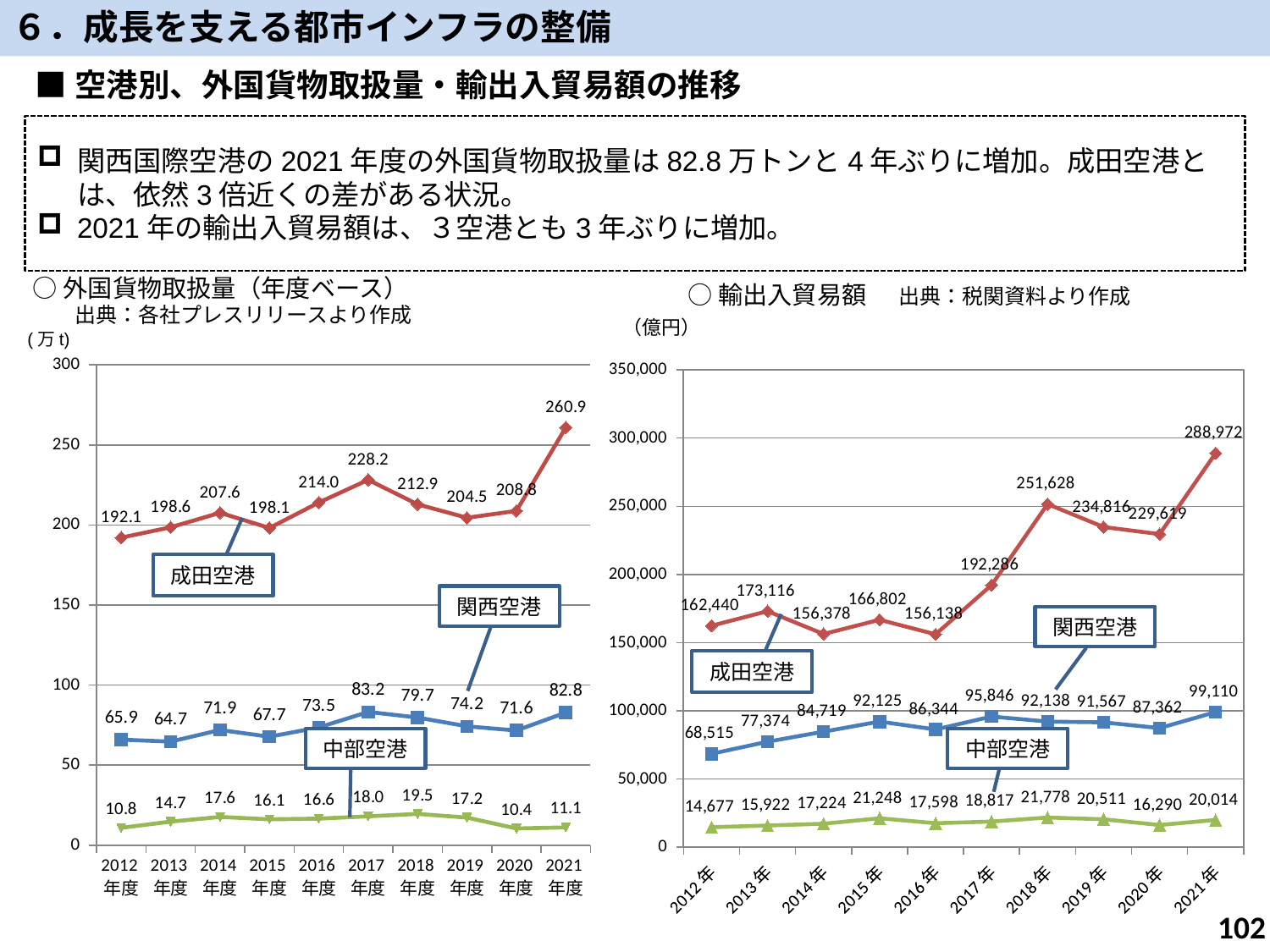

６．成長を支える都市インフラの整備
■空港別、外国貨物取扱量・輸出入貿易額の推移
関西国際空港の2021年度の外国貨物取扱量は82.8万トンと4年ぶりに増加。成田空港とは、依然3倍近くの差がある状況。
2021年の輸出入貿易額は、３空港とも3年ぶりに増加。
○外国貨物取扱量（年度ベース）
　　出典：各社プレスリリースより作成
○輸出入貿易額　出典：税関資料より作成
（億円）
(万t)

### Chart

| Category | 関空 | 成田 | 中部 |
|---|---|---|---|
| 2012年度 | 65.9007 | 192.1081 | 10.8092 |
| 2013年度 | 64.6755 | 198.5637 | 14.6923 |
| 2014年度 | 71.9451 | 207.626 | 17.6142 |
| 2015年度 | 67.7179 | 198.139 | 16.1152 |
| 2016年度 | 73.5238 | 214.0075 | 16.5615 |
| 2017年度 | 83.2 | 228.2 | 18.0 |
| 2018年度 | 79.7 | 212.9 | 19.5 |
| 2019年度 | 74.2 | 204.5 | 17.2 |
| 2020年度 | 71.6 | 208.8 | 10.4 |
| 2021年度 | 82.8 | 260.9 | 11.1 |

### Chart

| Category | 関西国際空港 | 中部国際空港 | 成田国際空港 |
|---|---|---|---|
| 2012年 | 68515.0 | 14677.0 | 162440.0 |
| 2013年 | 77374.0 | 15922.0 | 173116.0 |
| 2014年 | 84719.0 | 17224.0 | 156378.0 |
| 2015年 | 92125.0 | 21248.0 | 166802.0 |
| 2016年 | 86343.86 | 17598.23 | 156138.0 |
| 2017年 | 95846.0 | 18817.0 | 192286.0 |
| 2018年 | 92138.0 | 21778.0 | 251628.0 |
| 2019年 | 91567.0 | 20511.0 | 234816.0 |
| 2020年 | 87362.0 | 16290.0 | 229619.0 |
| 2021年 | 99110.0 | 20014.0 | 288972.0 |
成田空港
関西空港
関西空港
成田空港
中部空港
中部空港
102